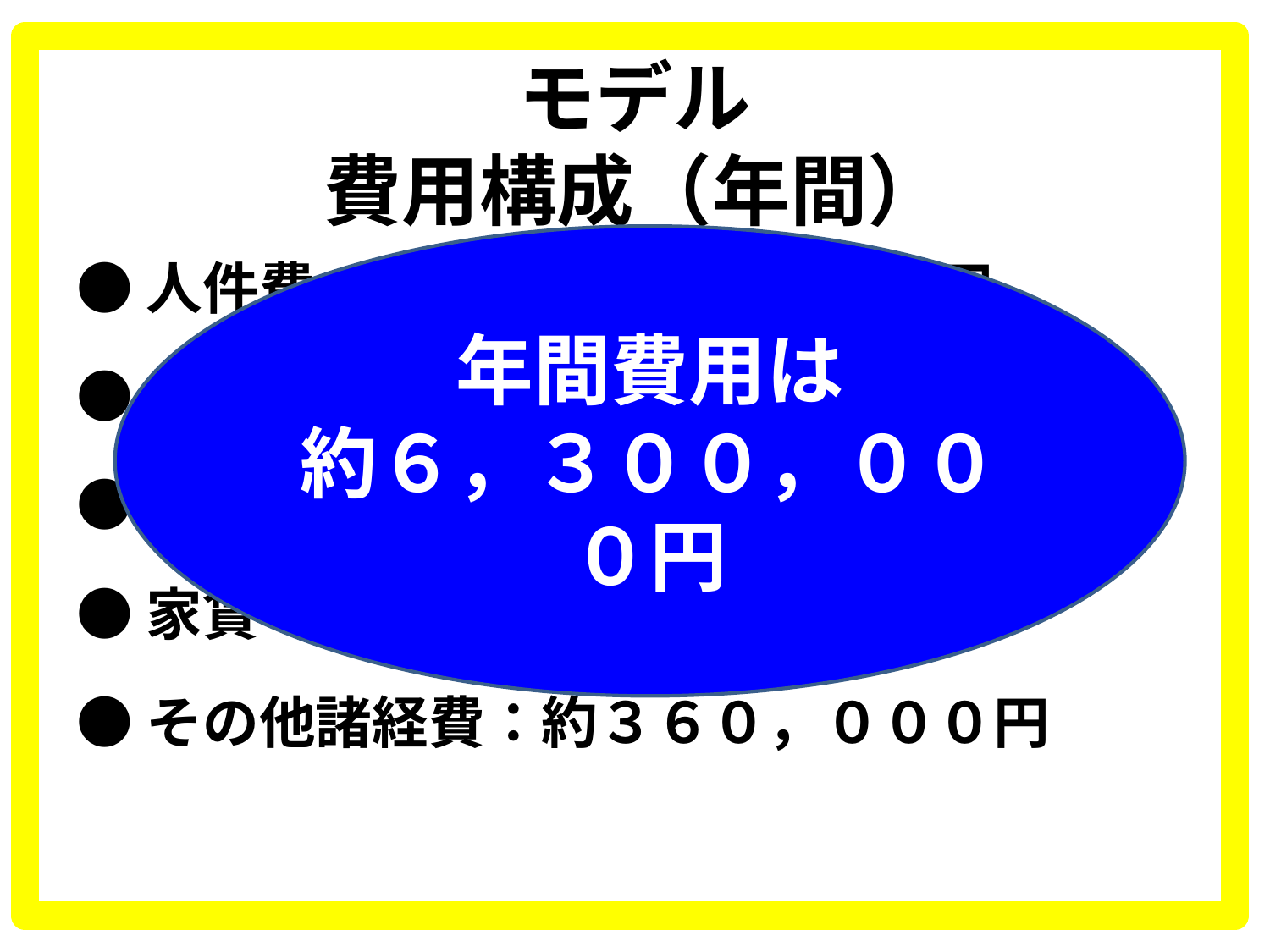

# モデル 費用構成（年間）
年間費用は
約６，３００，０００円
●人件費：約５，２００，０００円

●燃料費：約８０，０００円

●広告費：約６０，０００円

●家賃：約６００，０００円

●その他諸経費：約３６０，０００円